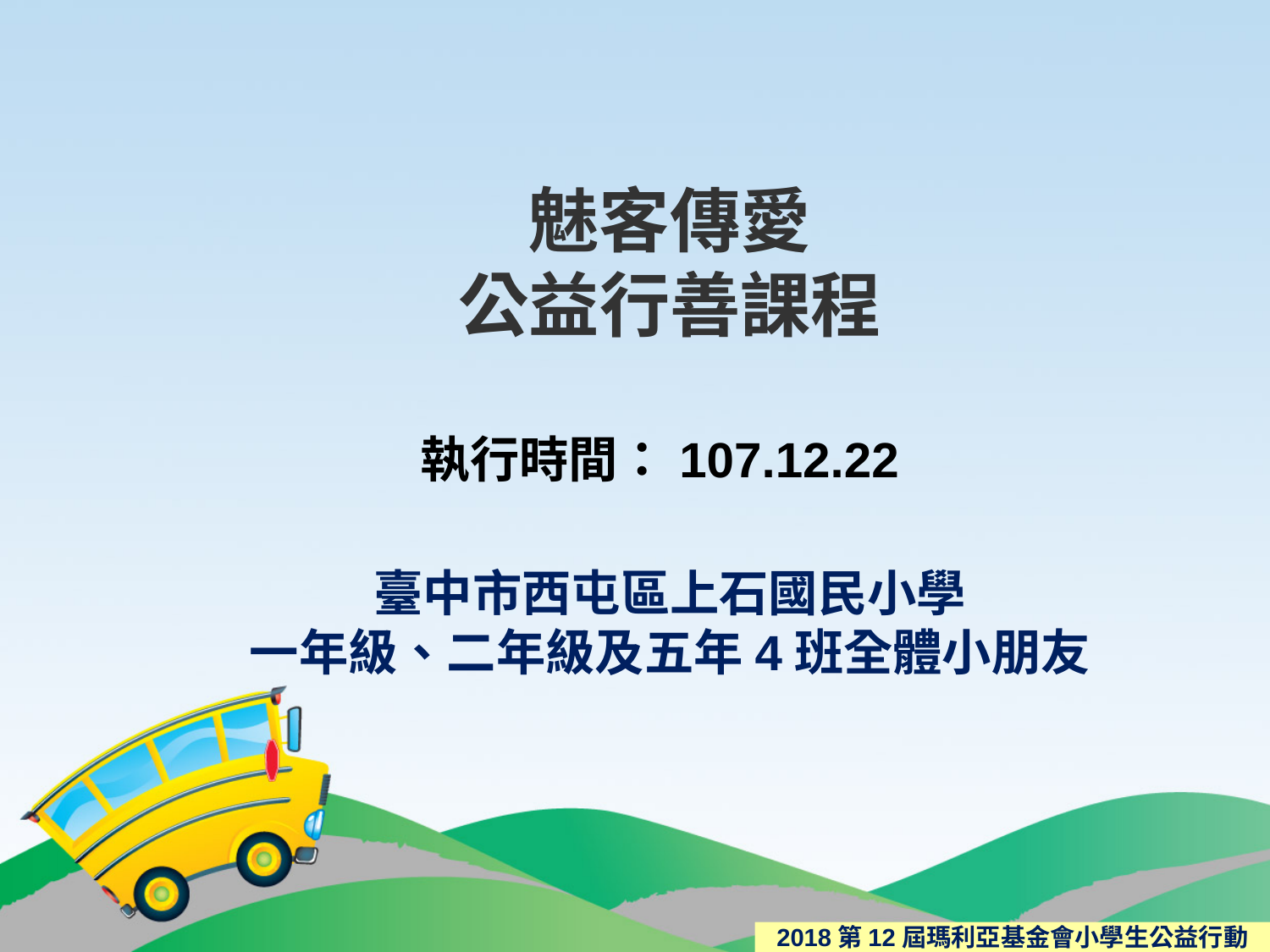

# 魅客傳愛 公益行善課程
執行時間：107.12.22
臺中市西屯區上石國民小學
一年級、二年級及五年4班全體小朋友
2018第12屆瑪利亞基金會小學生公益行動